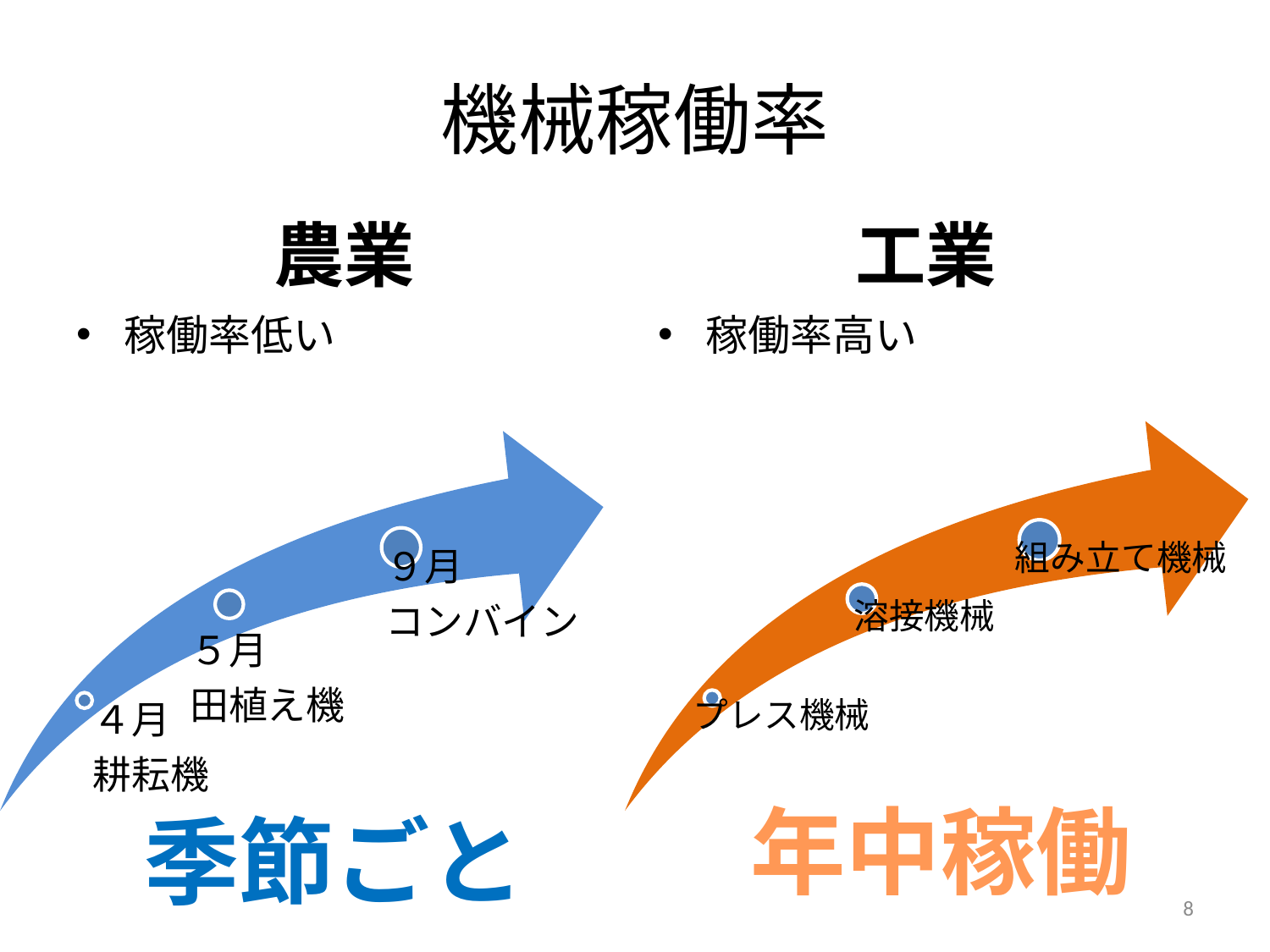

# 機械稼働率
農業
工業
稼働率低い
稼働率高い
４月
耕耘機
５月
田植え機
９月
コンバイン
プレス機械

溶接機械
組み立て機械
年中稼働
季節ごと
8